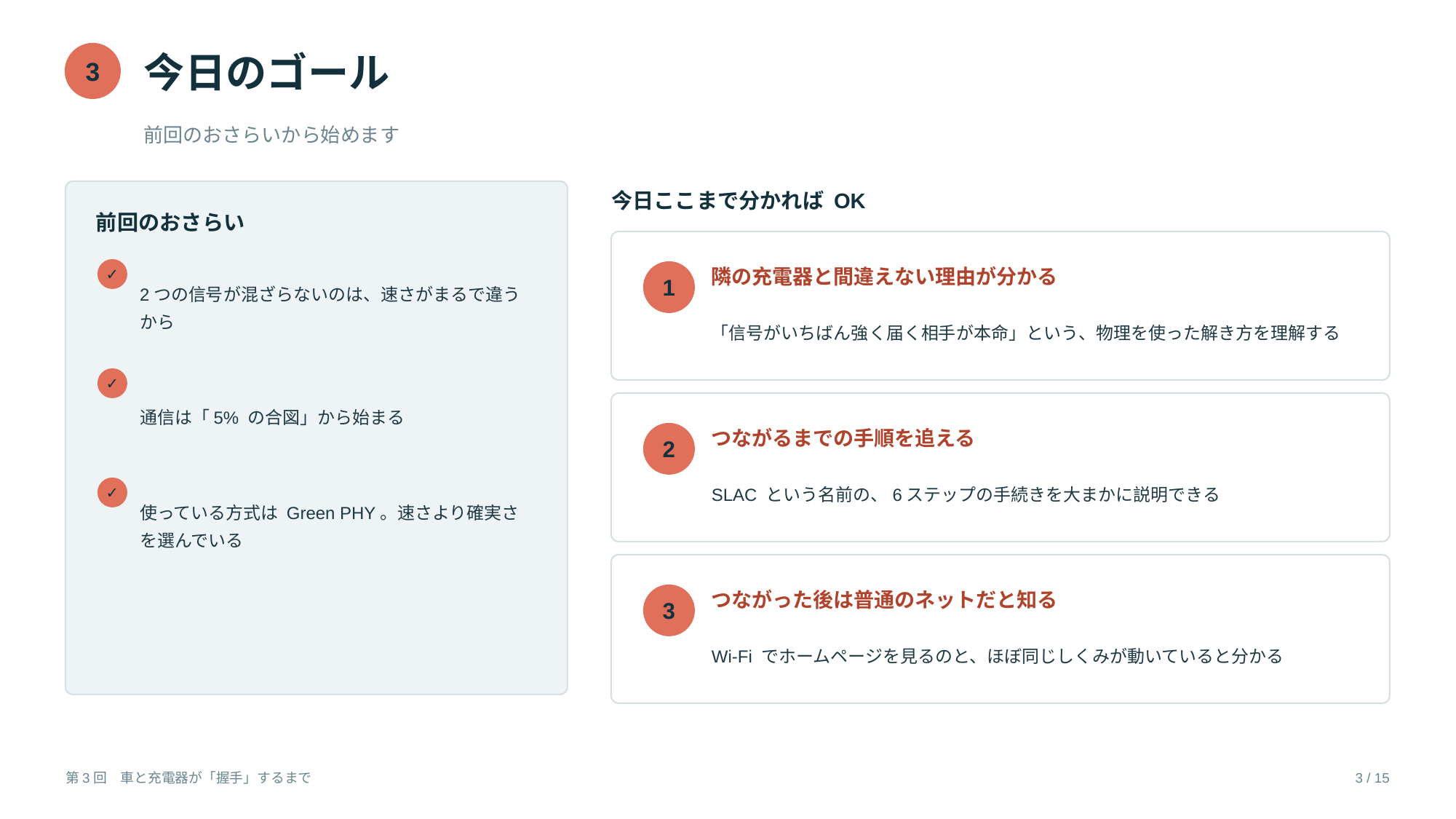

今日のゴール

3
前回のおさらいから始めます

今日ここまで分かれば OK
前回のおさらい

2つの信号が混ざらないのは、速さがまるで違うから
隣の充電器と間違えない理由が分かる

✓

1
「信号がいちばん強く届く相手が本命」という、物理を使った解き方を理解する
通信は「5% の合図」から始まる

✓

つながるまでの手順を追える

2
SLAC という名前の、6ステップの手続きを大まかに説明できる
使っている方式は Green PHY。速さより確実さを選んでいる

✓

つながった後は普通のネットだと知る

3
Wi-Fi でホームページを見るのと、ほぼ同じしくみが動いていると分かる
第3回　車と充電器が「握手」するまで
3 / 15